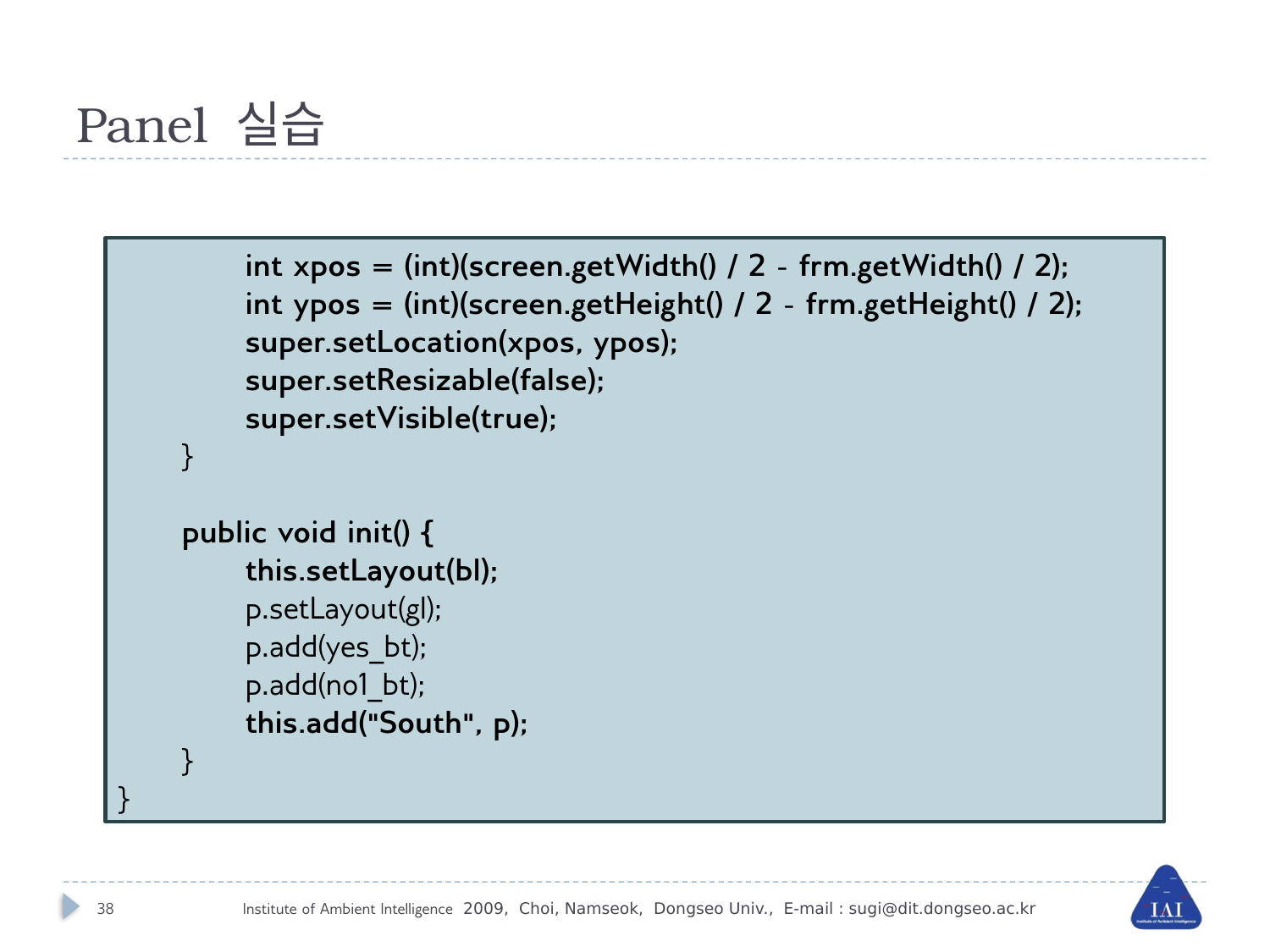

# Panel 실습

int xpos = (int)(screen.getWidth() / 2 - frm.getWidth() / 2);
int ypos = (int)(screen.getHeight() / 2 - frm.getHeight() / 2);
super.setLocation(xpos, ypos);
super.setResizable(false);
super.setVisible(true);
}

public void init() {
this.setLayout(bl);
p.setLayout(gl);
p.add(yes_bt);
p.add(no1_bt);
this.add("South", p);
}
}